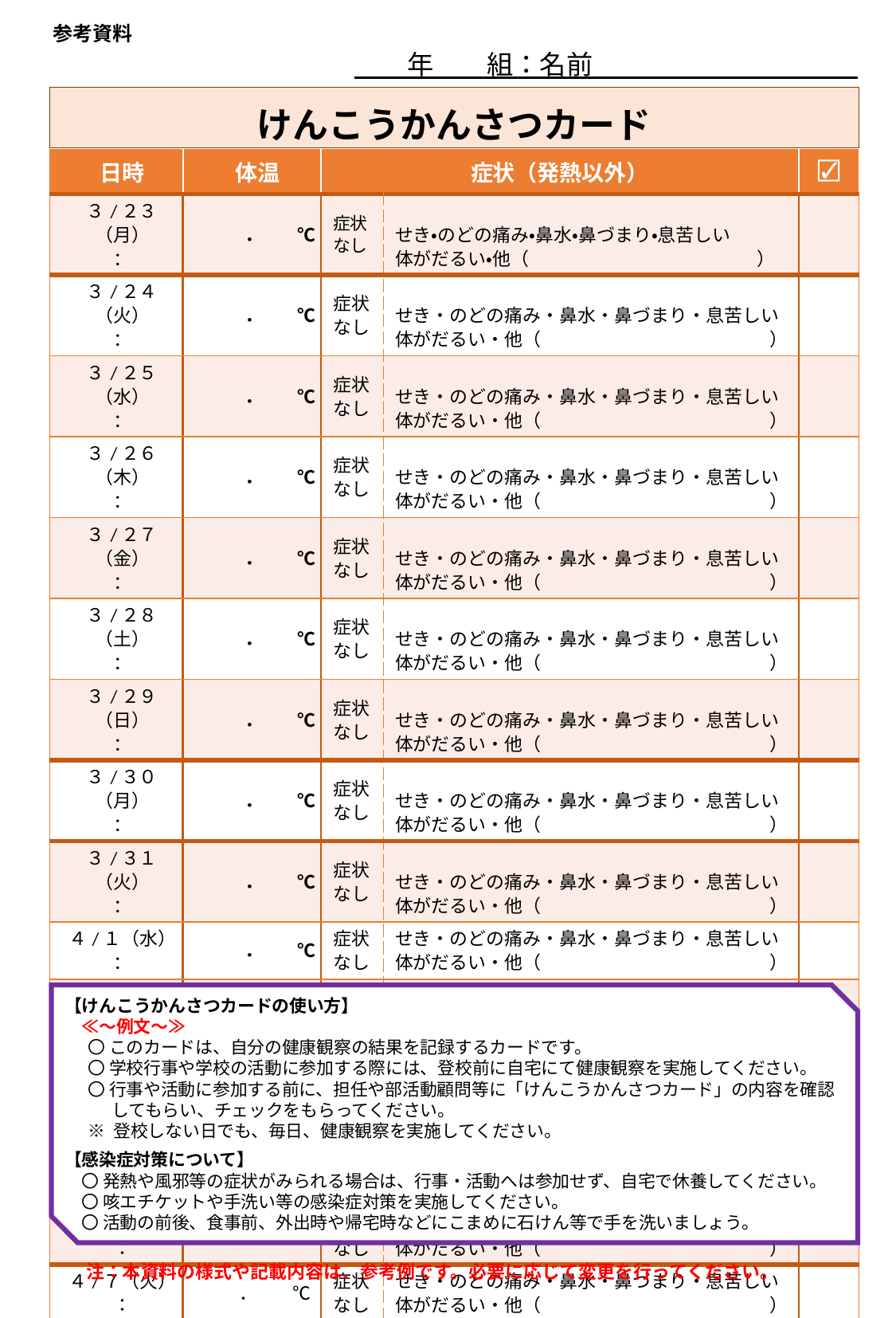

参考資料
　　年　　組：名前
# けんこうかんさつカード
| 日時 | 体温 | 症状（発熱以外） |  | ☑ |
| --- | --- | --- | --- | --- |
| ３/２３（月） ： | ． 　℃ | 症状 なし | せき・のどの痛み・鼻水・鼻づまり・息苦しい 体がだるい・他（ 　　　　　　　 ） |  |
| ３/２４（火） ： | ． 　℃ | 症状 なし | せき・のどの痛み・鼻水・鼻づまり・息苦しい 体がだるい・他（ 　　　　　　　 ） |  |
| ３/２５（水） ： | ． 　℃ | 症状 なし | せき・のどの痛み・鼻水・鼻づまり・息苦しい 体がだるい・他（ 　　　　　　　 ） |  |
| ３/２６（木） ： | ． 　℃ | 症状 なし | せき・のどの痛み・鼻水・鼻づまり・息苦しい 体がだるい・他（ 　　　　　　　 ） |  |
| ３/２７（金） ： | ． 　℃ | 症状 なし | せき・のどの痛み・鼻水・鼻づまり・息苦しい 体がだるい・他（ 　　　　　　　 ） |  |
| ３/２８（土） ： | ． 　℃ | 症状 なし | せき・のどの痛み・鼻水・鼻づまり・息苦しい 体がだるい・他（ 　　　　　　　 ） |  |
| ３/２９（日） ： | ． 　℃ | 症状 なし | せき・のどの痛み・鼻水・鼻づまり・息苦しい 体がだるい・他（ 　　　　　　　 ） |  |
| ３/３０（月） ： | ． 　℃ | 症状 なし | せき・のどの痛み・鼻水・鼻づまり・息苦しい 体がだるい・他（ 　　　　　　　 ） |  |
| ３/３１（火） ： | ． 　℃ | 症状 なし | せき・のどの痛み・鼻水・鼻づまり・息苦しい 体がだるい・他（ 　　　　　　　 ） |  |
| ４/１（水） ： | ． 　℃ | 症状 なし | せき・のどの痛み・鼻水・鼻づまり・息苦しい 体がだるい・他（ 　　　　　　　 ） |  |
| ４/２（木） ： | ． 　℃ | 症状 なし | せき・のどの痛み・鼻水・鼻づまり・息苦しい 体がだるい・他（ 　　　　　　　 ） |  |
| ４/３（金） ： | ． 　℃ | 症状 なし | せき・のどの痛み・鼻水・鼻づまり・息苦しい 体がだるい・他（ 　　　　　　　 ） |  |
| ４/４（土） ： | ． 　℃ | 症状 なし | せき・のどの痛み・鼻水・鼻づまり・息苦しい 体がだるい・他（ 　　　　　　　 ） |  |
| ４/５（日） ： | ． 　℃ | 症状 なし | せき・のどの痛み・鼻水・鼻づまり・息苦しい 体がだるい・他（ 　　　　　　　 ） |  |
| ４/６（月） ： | ． 　℃ | 症状 なし | せき・のどの痛み・鼻水・鼻づまり・息苦しい 体がだるい・他（ 　　　　　　　 ） |  |
| ４/７（火） ： | ． 　℃ | 症状 なし | せき・のどの痛み・鼻水・鼻づまり・息苦しい 体がだるい・他（ 　　　　　　　 ） |  |
【けんこうかんさつカードの使い方】
　≪～例文～≫
〇 このカードは、自分の健康観察の結果を記録するカードです。
〇 学校行事や学校の活動に参加する際には、登校前に自宅にて健康観察を実施してください。
〇 行事や活動に参加する前に、担任や部活動顧問等に「けんこうかんさつカード」の内容を確認してもらい、チェックをもらってください。
※ 登校しない日でも、毎日、健康観察を実施してください。

【感染症対策について】
　〇 発熱や風邪等の症状がみられる場合は、行事・活動へは参加せず、自宅で休養してください。
　〇 咳エチケットや手洗い等の感染症対策を実施してください。
　〇 活動の前後、食事前、外出時や帰宅時などにこまめに石けん等で手を洗いましょう。
 注：本資料の様式や記載内容は、参考例です。必要に応じて変更を行ってください。